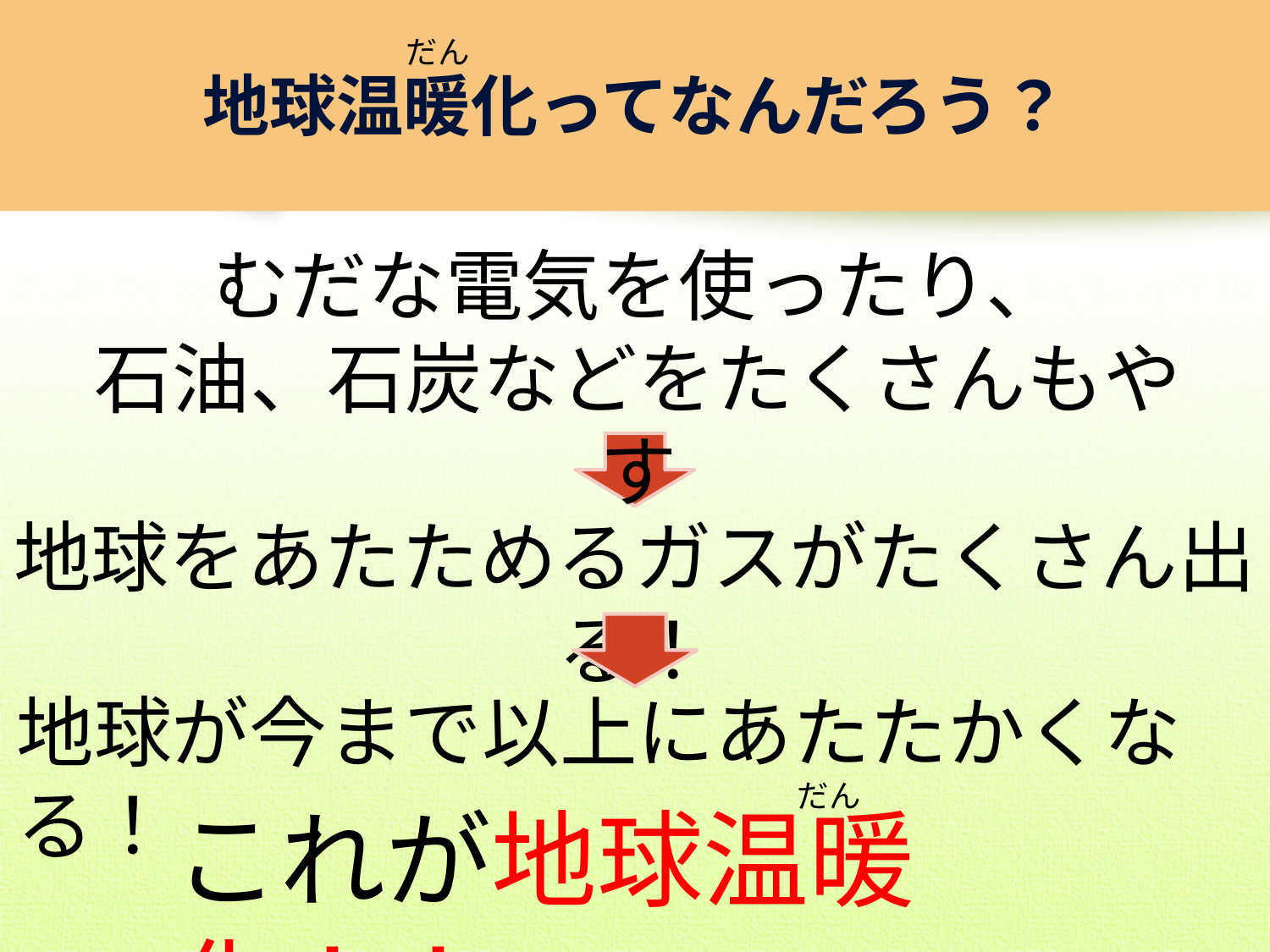

# 地球温暖化ってなんだろう？
だん
むだな電気を使ったり、
石油、石炭などをたくさんもやす

地球をあたためるガスがたくさん出る！

地球が今まで以上にあたたかくなる！
だん
これが地球温暖化！！